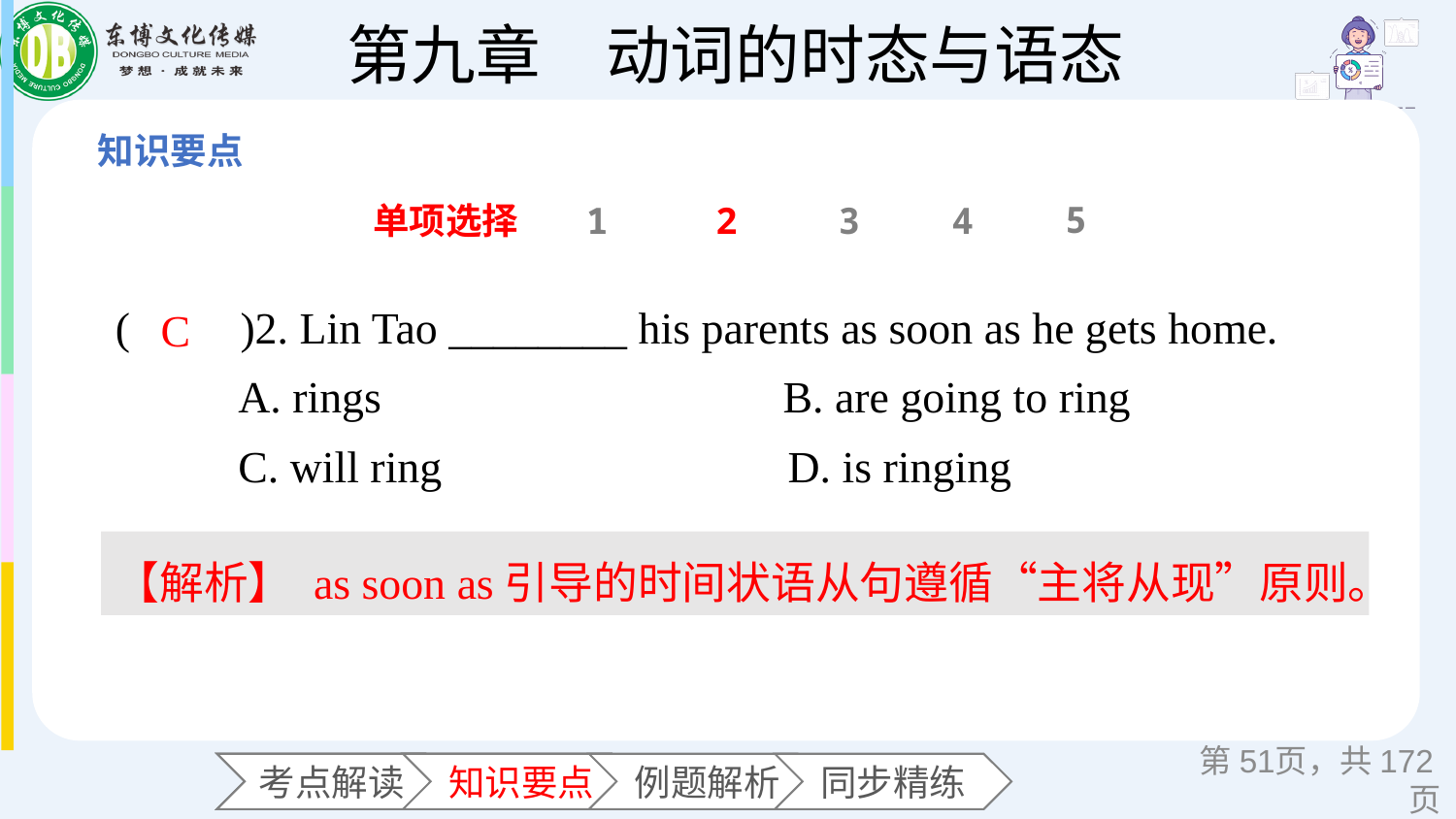

5
单项选择
1
2
3
4
(　　)2. Lin Tao ________ his parents as soon as he gets home.
           A. rings                                    B. are going to ring
           C. will ring                               D. is ringing
C
【解析】 as soon as引导的时间状语从句遵循“主将从现”原则。
第51页，共172页